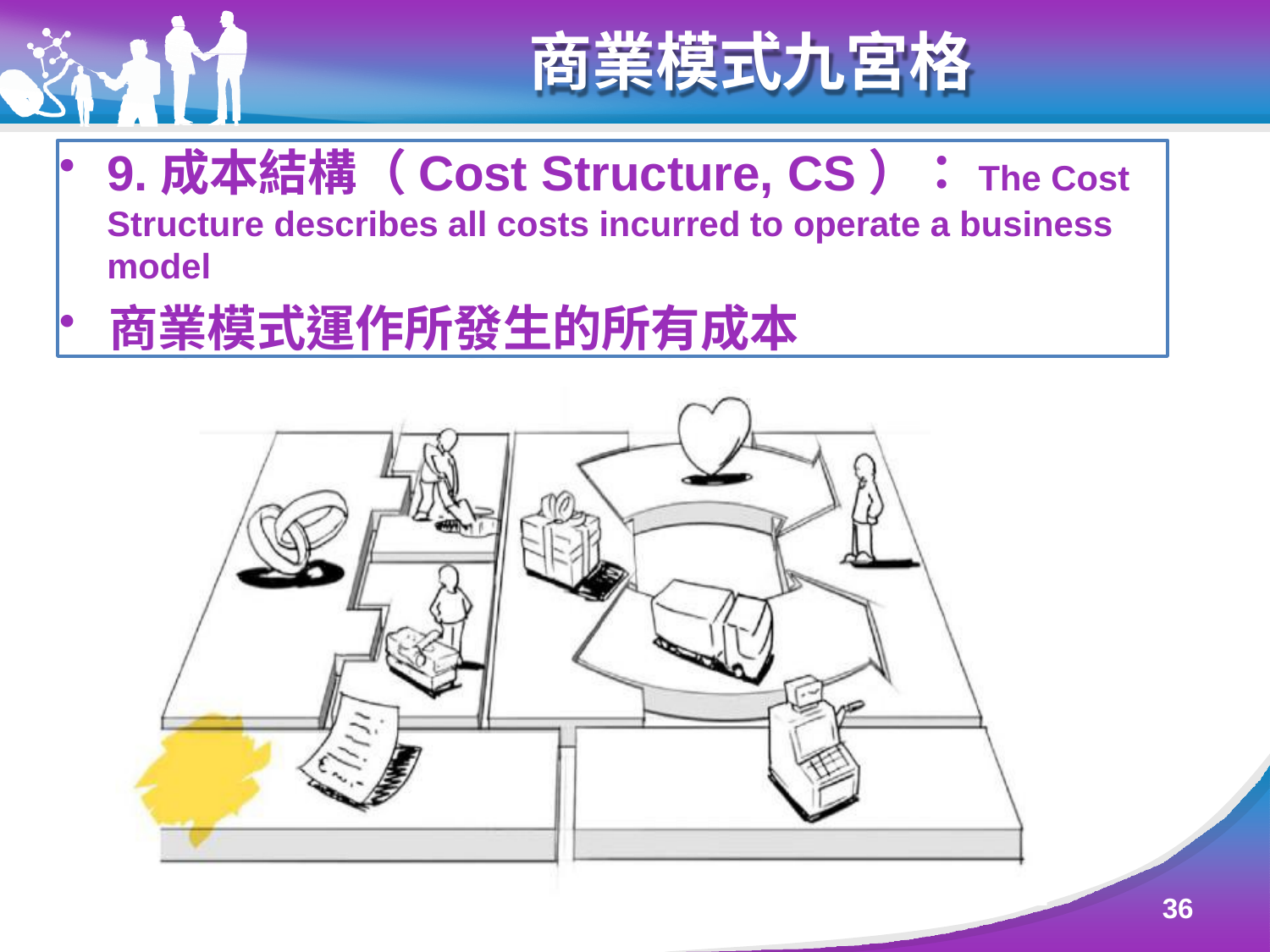

# 商業模式九宮格

9.成本結構（Cost Structure, CS）：The Cost  Structure describes all costs incurred to operate a business  model
商業模式運作所發生的所有成本

36